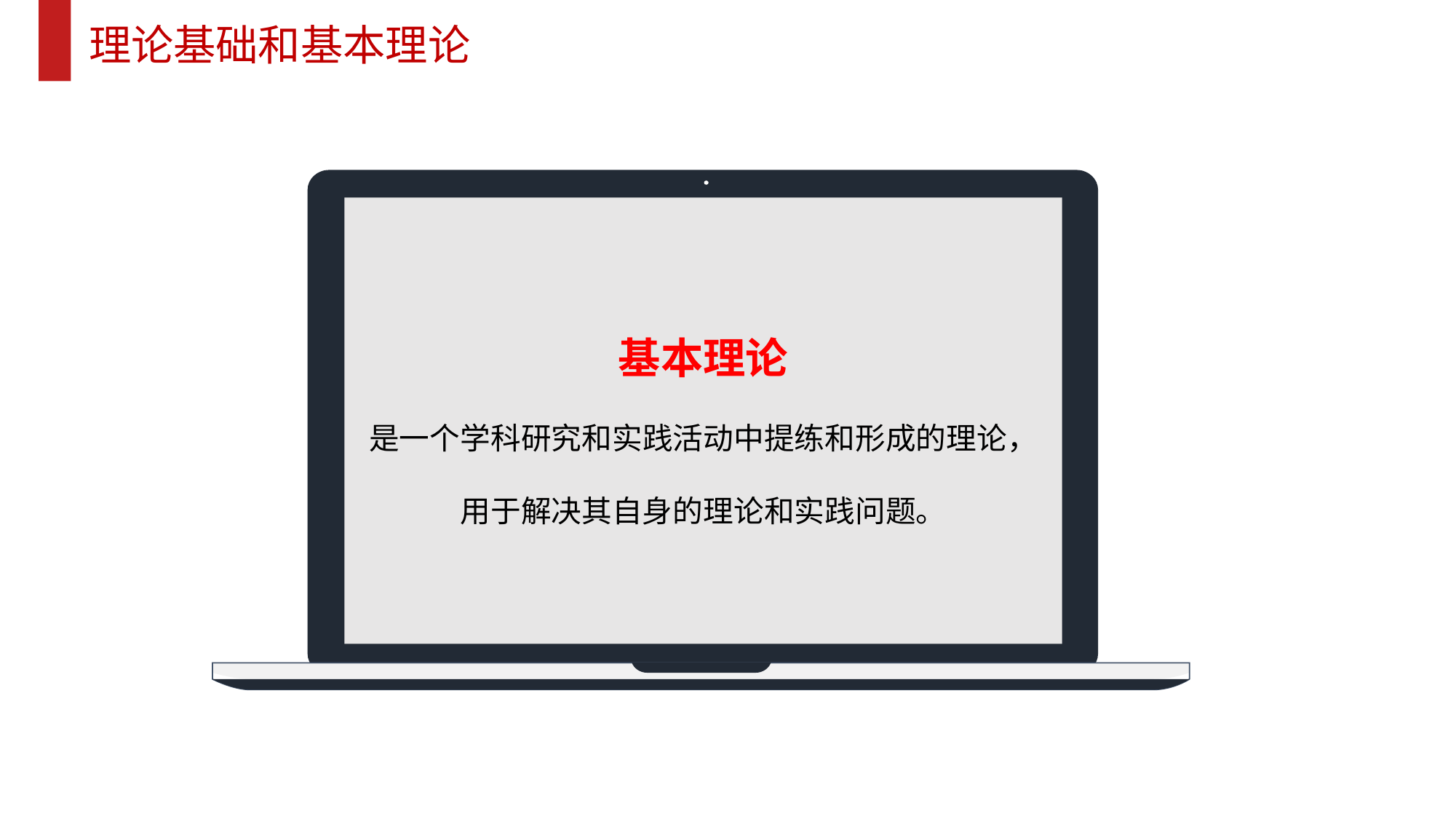

理论基础和基本理论

基本理论
是一个学科研究和实践活动中提练和形成的理论，用于解决其自身的理论和实践问题。